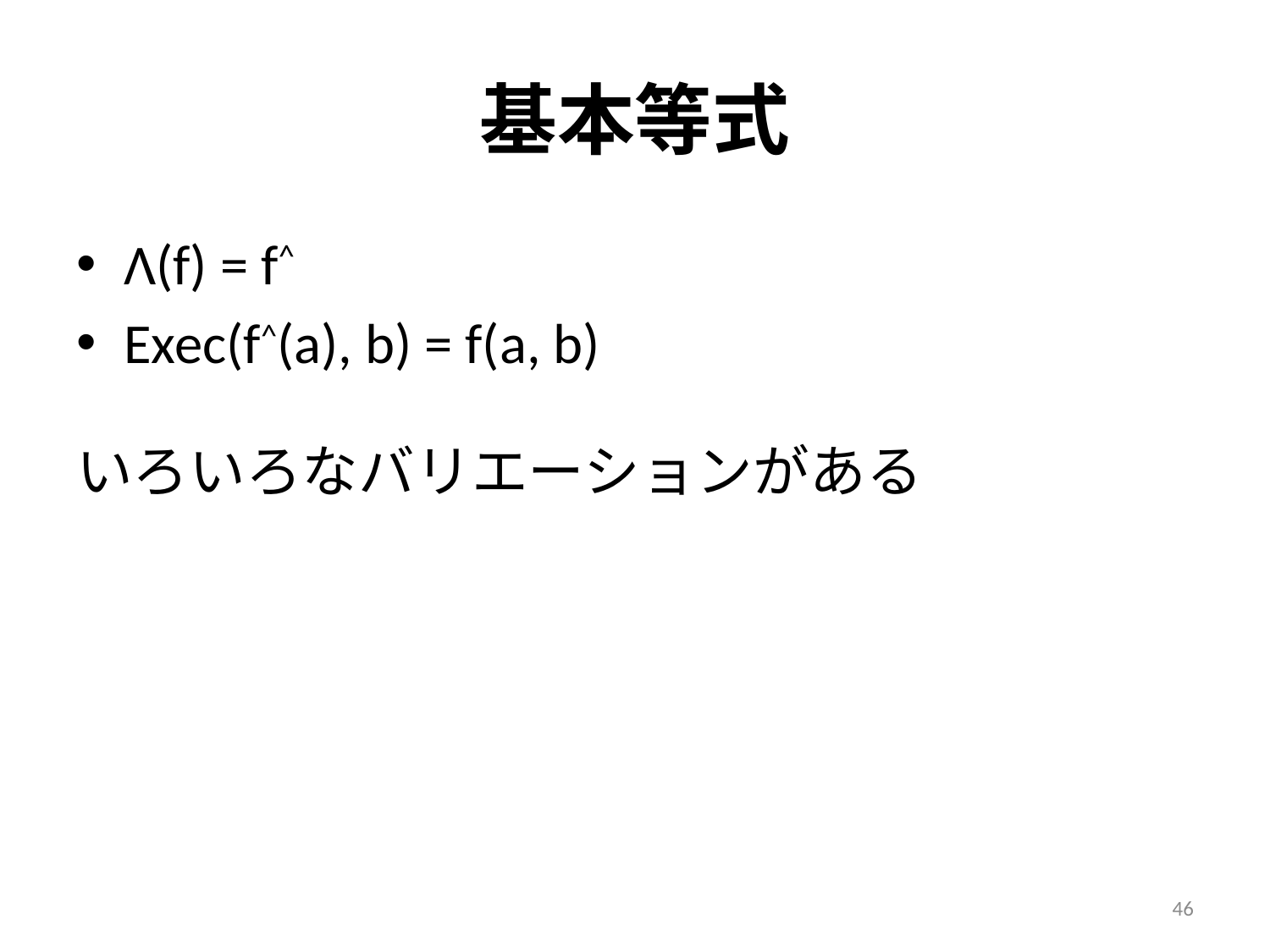

# 基本等式
Λ(f) = f^
Exec(f^(a), b) = f(a, b)

いろいろなバリエーションがある
46